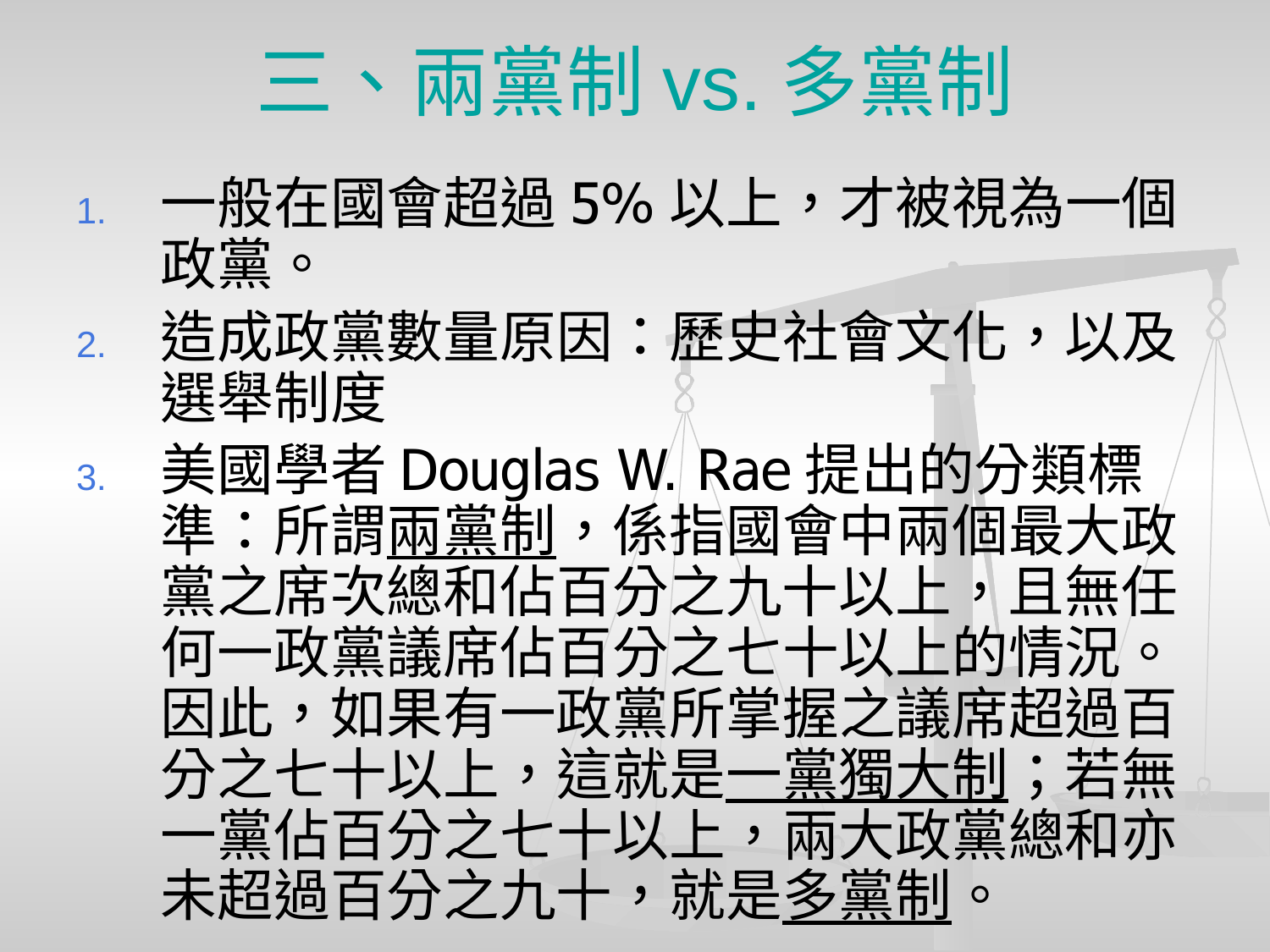

# 三、兩黨制vs.多黨制
一般在國會超過5%以上，才被視為一個政黨。
造成政黨數量原因：歷史社會文化，以及選舉制度
美國學者Douglas W. Rae提出的分類標準：所謂兩黨制，係指國會中兩個最大政黨之席次總和佔百分之九十以上，且無任何一政黨議席佔百分之七十以上的情況。因此，如果有一政黨所掌握之議席超過百分之七十以上，這就是一黨獨大制；若無一黨佔百分之七十以上，兩大政黨總和亦未超過百分之九十，就是多黨制。